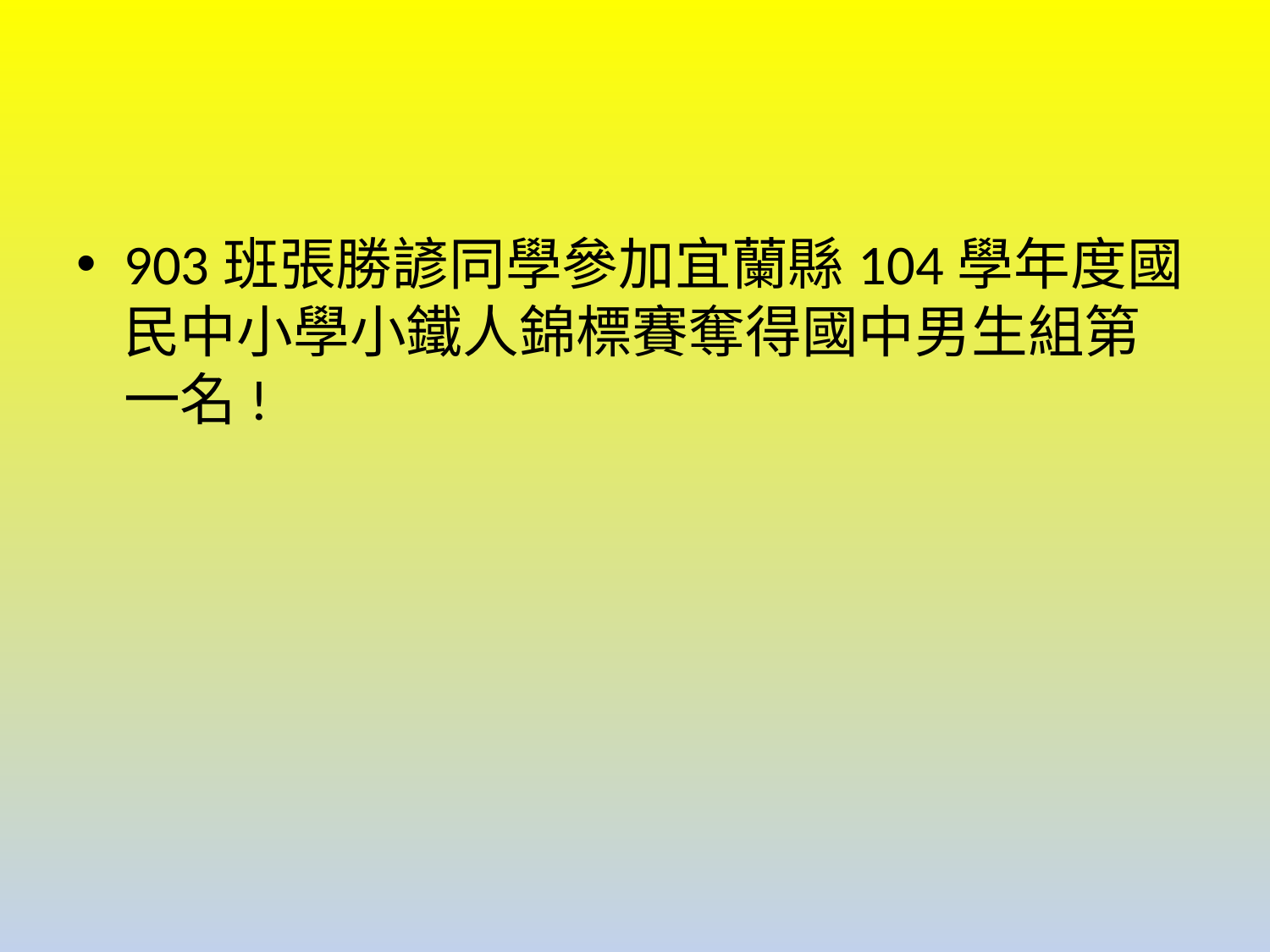

#
903班張勝諺同學參加宜蘭縣104學年度國民中小學小鐵人錦標賽奪得國中男生組第一名!